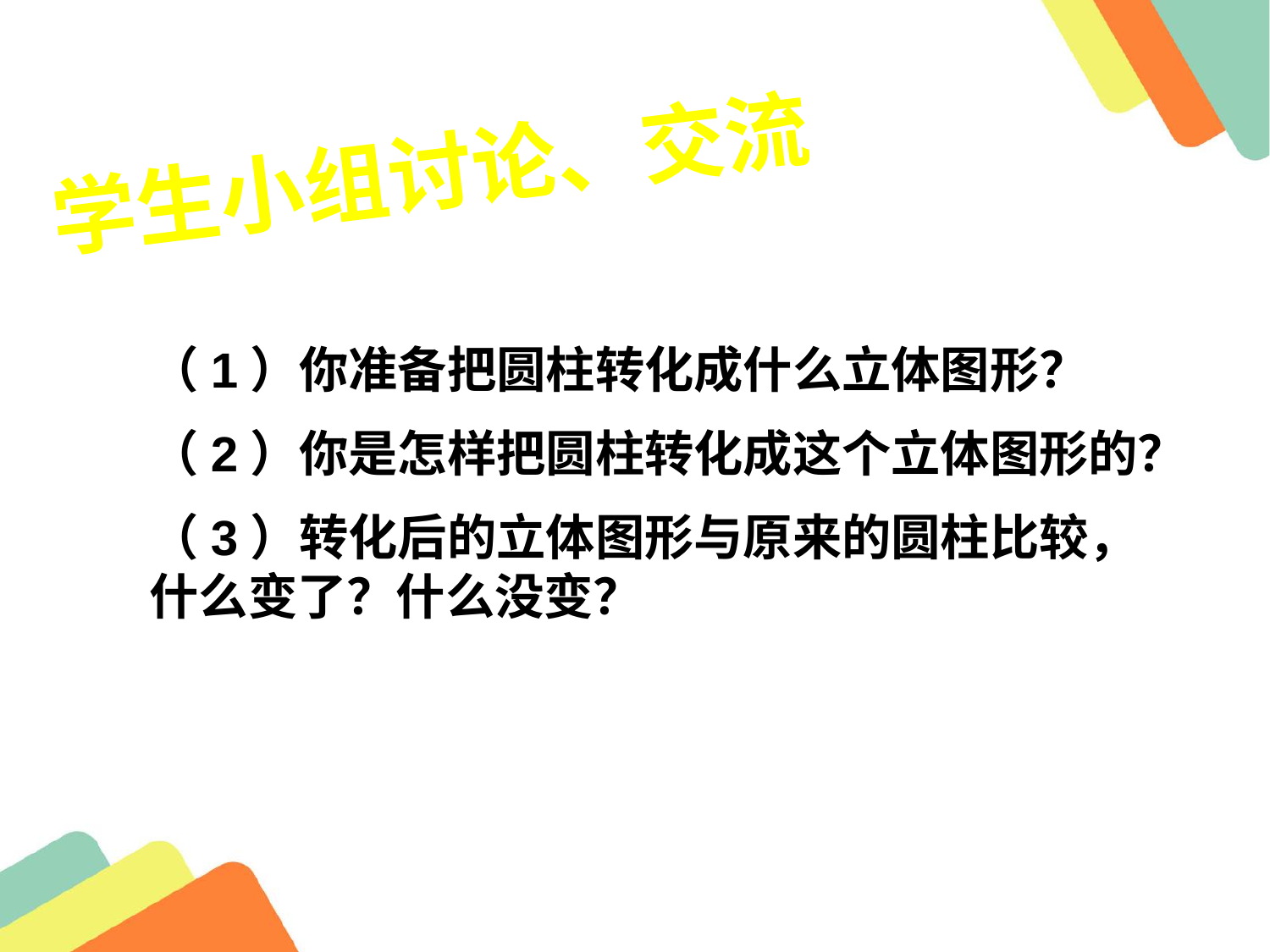

学生小组讨论、交流
（1）你准备把圆柱转化成什么立体图形？
（2）你是怎样把圆柱转化成这个立体图形的？
（3）转化后的立体图形与原来的圆柱比较，什么变了？什么没变？